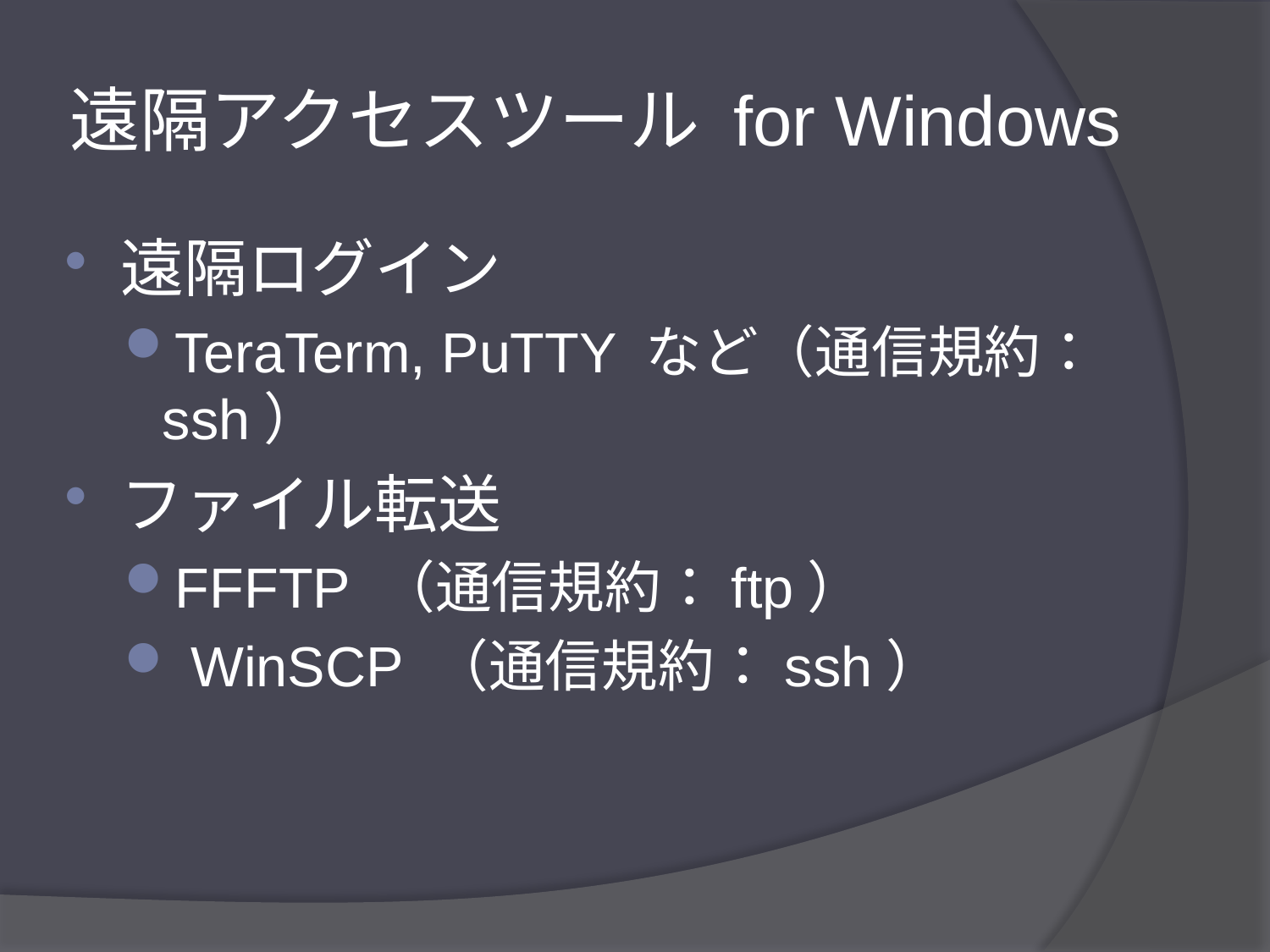

# 遠隔アクセスツール for Windows
遠隔ログイン
TeraTerm, PuTTY など（通信規約：ssh）
ファイル転送
FFFTP （通信規約：ftp）
 WinSCP （通信規約：ssh）